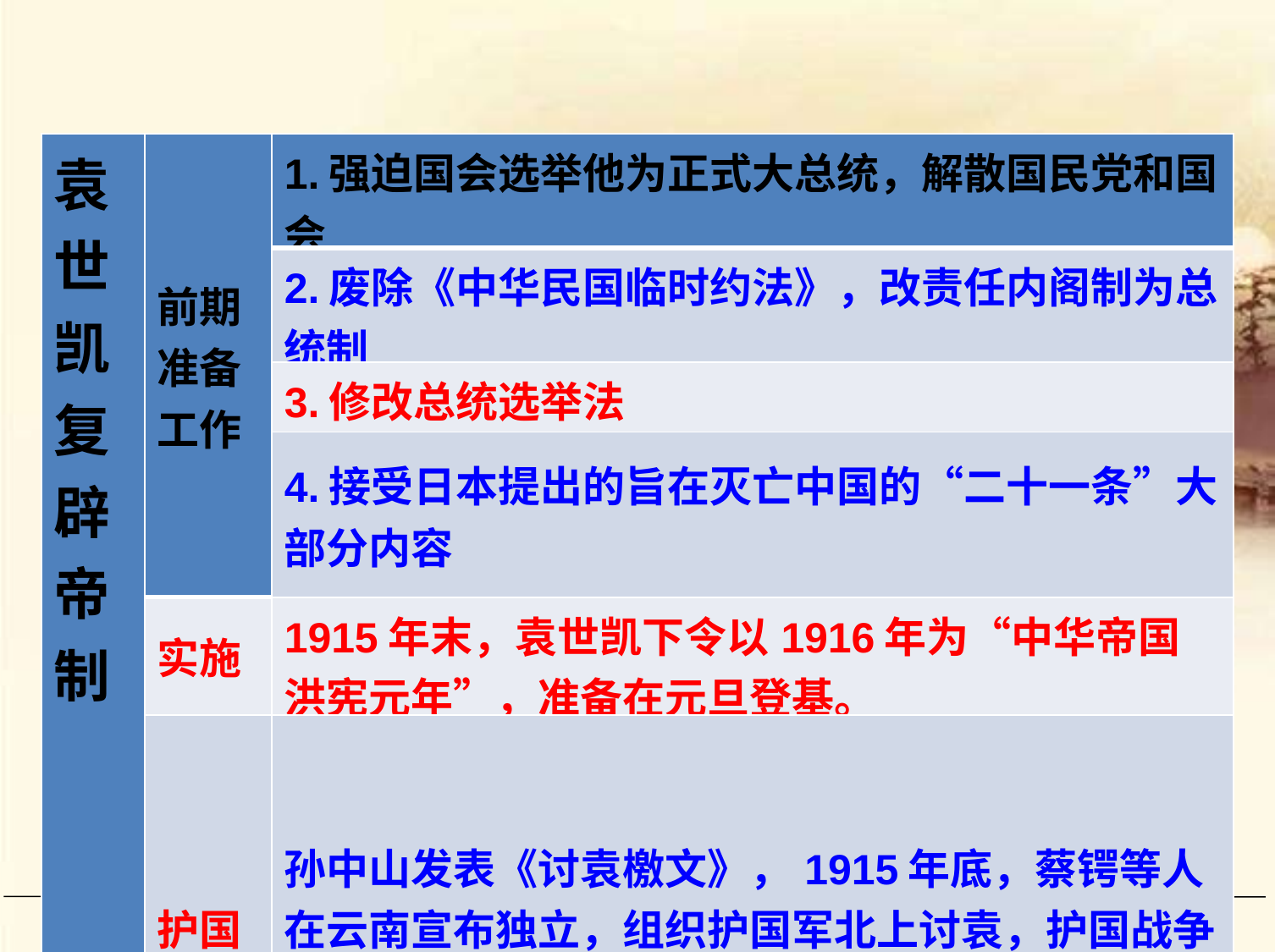

| 袁世凯复辟帝制 | 前期准备工作 | 1.强迫国会选举他为正式大总统，解散国民党和国会 |
| --- | --- | --- |
|  |  | 2.废除《中华民国临时约法》，改责任内阁制为总统制 |
|  |  | 3.修改总统选举法 |
|  |  | 4.接受日本提出的旨在灭亡中国的“二十一条”大部分内容 |
|  | 实施 | 1915年末，袁世凯下令以1916年为“中华帝国洪宪元年”，准备在元旦登基。 |
|  | 护国战争 | 孙中山发表《讨袁檄文》，1915年底，蔡锷等人在云南宣布独立，组织护国军北上讨袁，护国战争爆发。1916年3月，袁世凯被迫取消帝制，6月死去，护国战争结束。 |
                                                    【把一件事坚持做到最好】